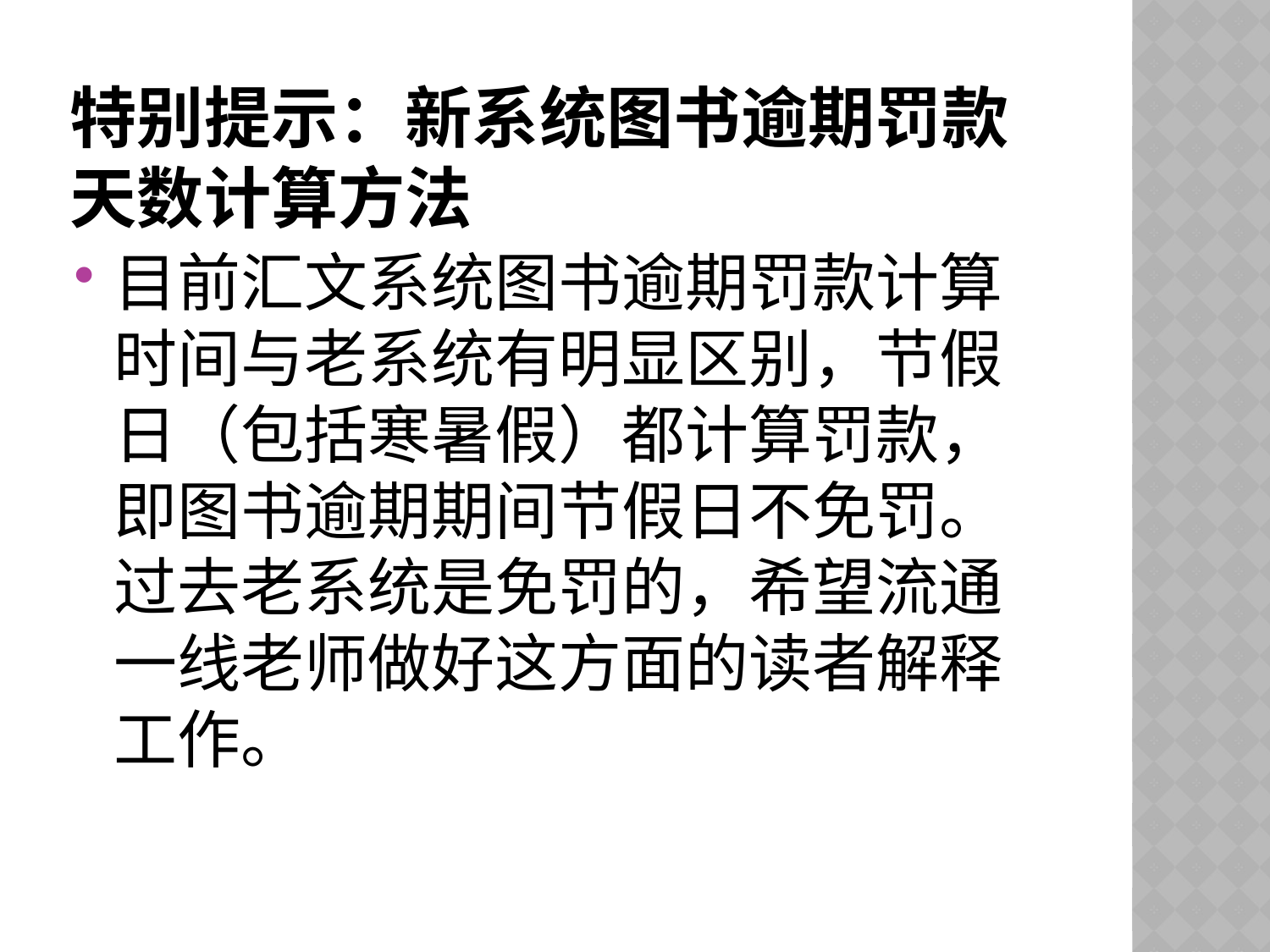

# 特别提示：新系统图书逾期罚款天数计算方法
目前汇文系统图书逾期罚款计算时间与老系统有明显区别，节假日（包括寒暑假）都计算罚款，即图书逾期期间节假日不免罚。过去老系统是免罚的，希望流通一线老师做好这方面的读者解释工作。